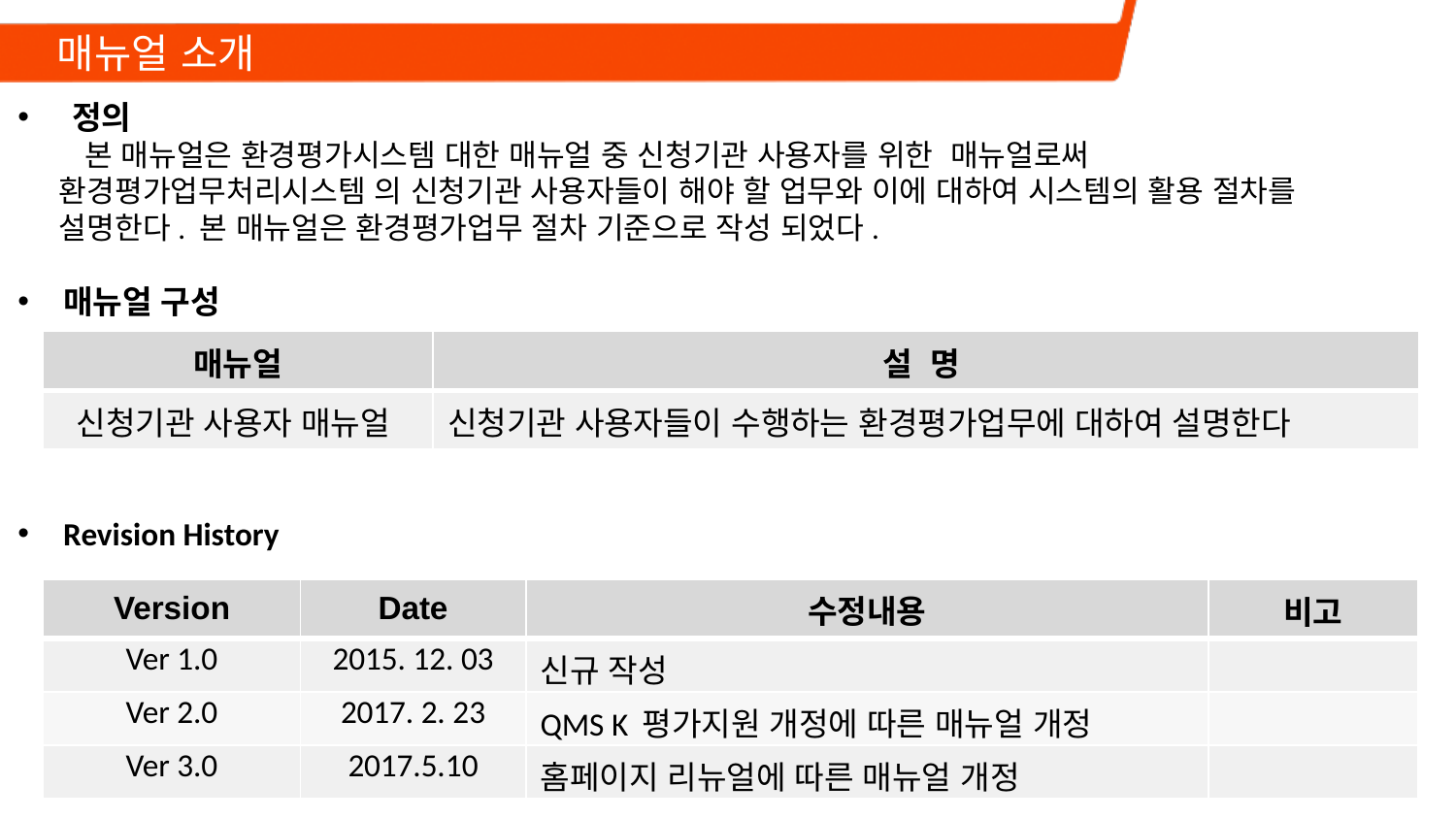

# 매뉴얼 소개
정의
       본 매뉴얼은 환경평가시스템 대한 매뉴얼 중 신청기관 사용자를 위한  매뉴얼로써
    환경평가업무처리시스템 의 신청기관 사용자들이 해야 할 업무와 이에 대하여 시스템의 활용 절차를
    설명한다. 본 매뉴얼은 환경평가업무 절차 기준으로 작성 되었다.

매뉴얼 구성

Revision History

| 매뉴얼 | 설 명 |
| --- | --- |
| 신청기관 사용자 매뉴얼 | 신청기관 사용자들이 수행하는 환경평가업무에 대하여 설명한다 |
| Version | Date | 수정내용 | 비고 |
| --- | --- | --- | --- |
| Ver 1.0 | 2015. 12. 03 | 신규 작성 |  |
| Ver 2.0 | 2017. 2. 23 | QMS K 평가지원 개정에 따른 매뉴얼 개정 |  |
| Ver 3.0 | 2017.5.10 | 홈페이지 리뉴얼에 따른 매뉴얼 개정 |  |